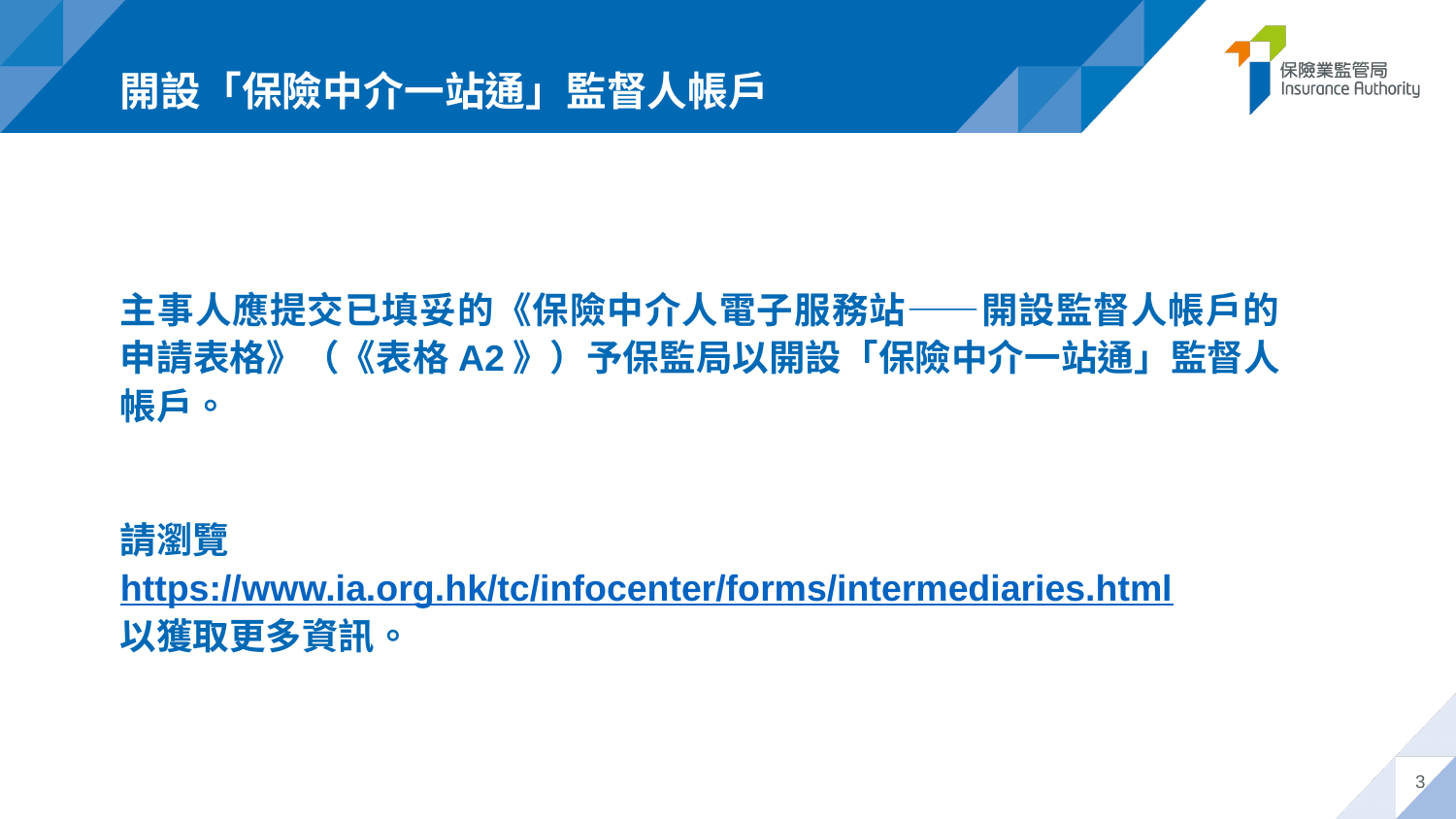

# 開設「保險中介一站通」監督人帳戶
主事人應提交已填妥的《保險中介人電子服務站——開設監督人帳戶的申請表格》（《表格A2》）予保監局以開設「保險中介一站通」監督人帳戶。
請瀏覽
https://www.ia.org.hk/tc/infocenter/forms/intermediaries.html
以獲取更多資訊。
3